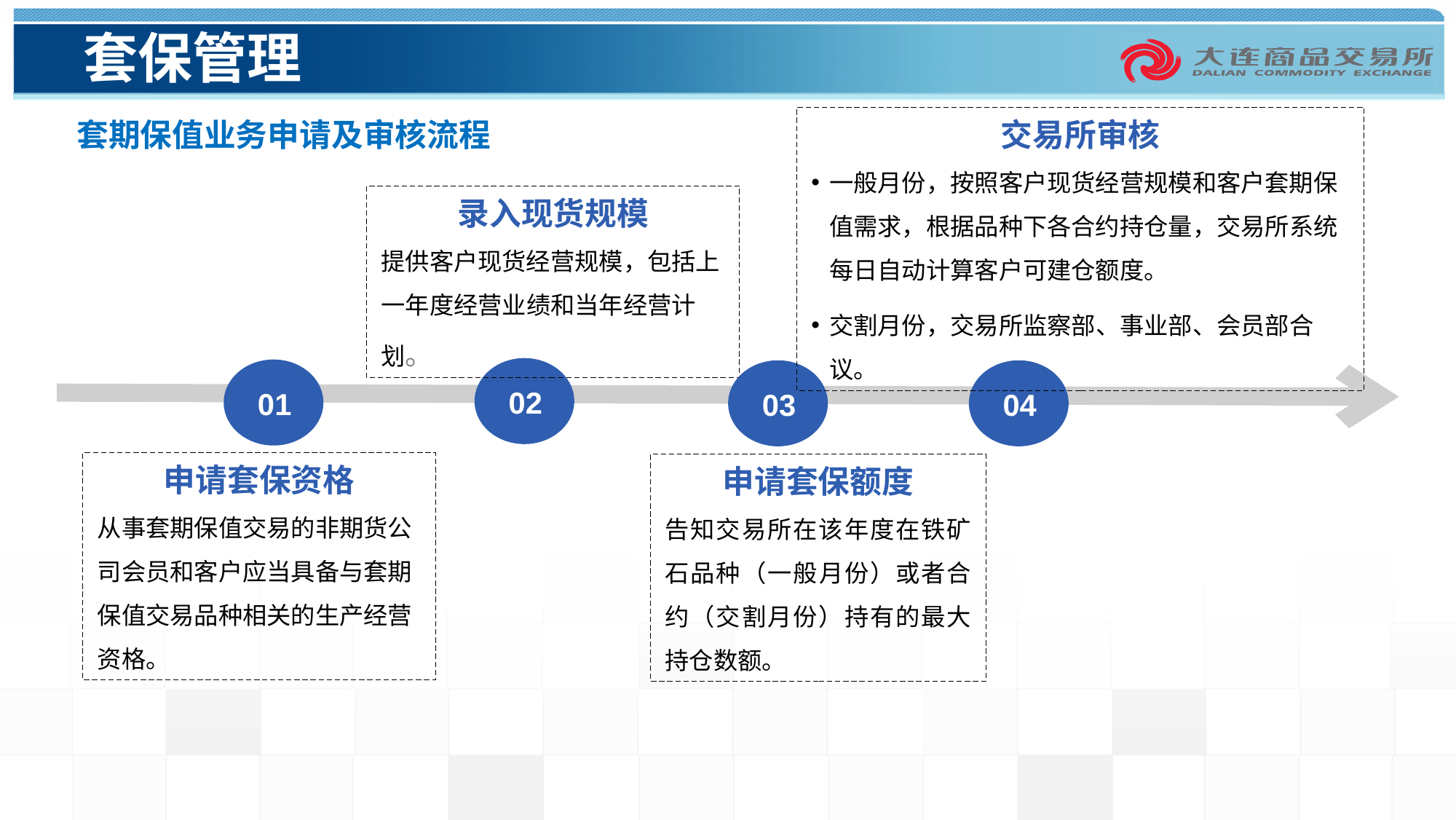

# 套保管理
套期保值业务申请及审核流程
交易所审核
一般月份，按照客户现货经营规模和客户套期保值需求，根据品种下各合约持仓量，交易所系统每日自动计算客户可建仓额度。
交割月份，交易所监察部、事业部、会员部合议。
录入现货规模
提供客户现货经营规模，包括上一年度经营业绩和当年经营计划。

02

01

03

04
申请套保资格
从事套期保值交易的非期货公司会员和客户应当具备与套期保值交易品种相关的生产经营资格。
申请套保额度
告知交易所在该年度在铁矿石品种（一般月份）或者合约（交割月份）持有的最大持仓数额。